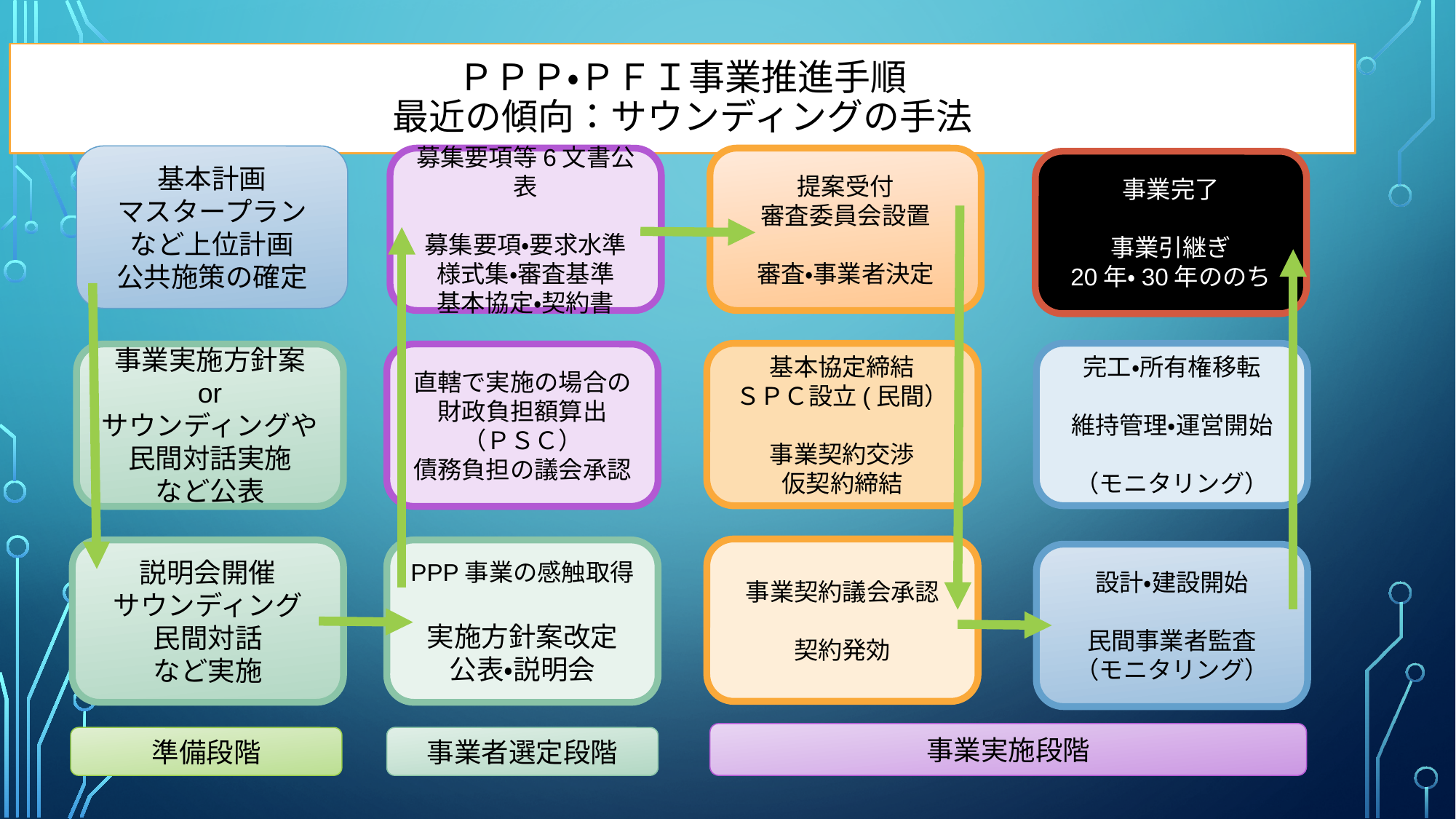

# ＰＰＰ・ＰＦＩ事業推進手順 最近の傾向：サウンディングの手法
基本計画
マスタープラン
など上位計画
公共施策の確定
提案受付
審査委員会設置

審査・事業者決定
募集要項等6文書公表

募集要項・要求水準
様式集・審査基準
基本協定・契約書
事業完了

事業引継ぎ
20年・30年ののち
完工・所有権移転

維持管理・運営開始

（モニタリング）
基本協定締結
ＳＰＣ設立(民間）

事業契約交渉
仮契約締結
事業実施方針案
or
サウンディングや
民間対話実施
など公表
直轄で実施の場合の財政負担額算出
（ＰＳＣ）
債務負担の議会承認
事業契約議会承認

契約発効
説明会開催
サウンディング
民間対話
など実施
PPP事業の感触取得

実施方針案改定
公表・説明会
設計・建設開始

民間事業者監査
（モニタリング）
事業実施段階
事業者選定段階
準備段階